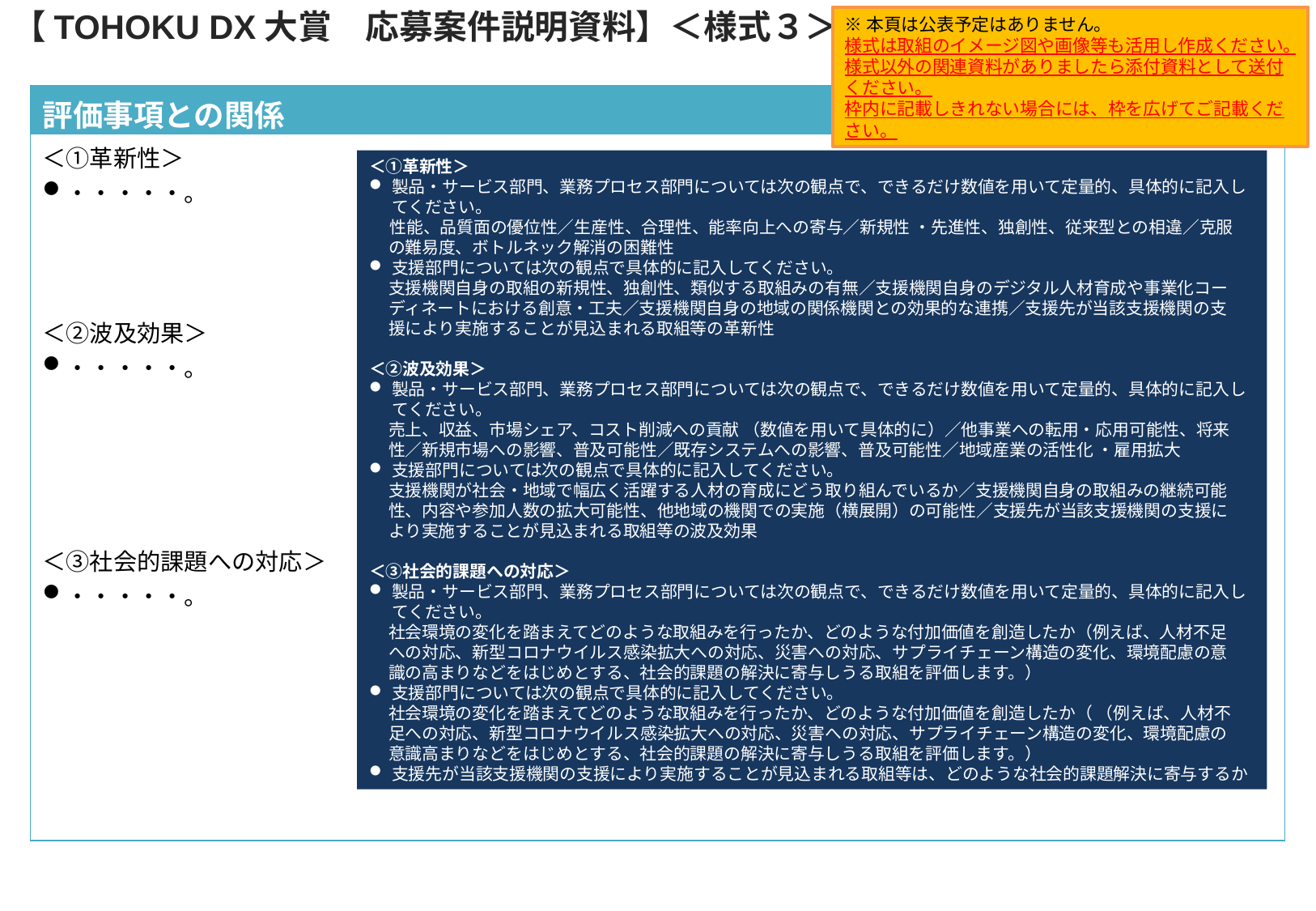

【TOHOKU DX大賞　応募案件説明資料】＜様式３＞
※本頁は公表予定はありません。
様式は取組のイメージ図や画像等も活用し作成ください。
様式以外の関連資料がありましたら添付資料として送付ください。
枠内に記載しきれない場合には、枠を広げてご記載ください。
| 評価事項との関係 |
| --- |
| ＜①革新性＞ ・・・・・。 ＜②波及効果＞ ・・・・・。 ＜③社会的課題への対応＞ ・・・・・。 |
＜①革新性＞
製品・サービス部門、業務プロセス部門については次の観点で、できるだけ数値を用いて定量的、具体的に記入してください。
　 性能、品質面の優位性／生産性、合理性、能率向上への寄与／新規性 ・先進性、独創性、従来型との相違／克服
    の難易度、ボトルネック解消の困難性
支援部門については次の観点で具体的に記入してください。
    支援機関自身の取組の新規性、独創性、類似する取組みの有無／支援機関自身のデジタル人材育成や事業化コー
    ディネートにおける創意・工夫／支援機関自身の地域の関係機関との効果的な連携／支援先が当該支援機関の支
    援により実施することが見込まれる取組等の革新性

＜②波及効果＞
製品・サービス部門、業務プロセス部門については次の観点で、できるだけ数値を用いて定量的、具体的に記入してください。
    売上、収益、市場シェア、コスト削減への貢献 （数値を用いて具体的に）／他事業への転用・応用可能性、将来
    性／新規市場への影響、普及可能性／既存システムへの影響、普及可能性／地域産業の活性化 ・雇用拡大
支援部門については次の観点で具体的に記入してください。
    支援機関が社会・地域で幅広く活躍する人材の育成にどう取り組んでいるか／支援機関自身の取組みの継続可能
    性、内容や参加人数の拡大可能性、他地域の機関での実施（横展開）の可能性／支援先が当該支援機関の支援に
    より実施することが見込まれる取組等の波及効果

＜③社会的課題への対応＞
製品・サービス部門、業務プロセス部門については次の観点で、できるだけ数値を用いて定量的、具体的に記入してください。
    社会環境の変化を踏まえてどのような取組みを行ったか、どのような付加価値を創造したか（例えば、人材不足
    への対応、新型コロナウイルス感染拡大への対応、災害への対応、サプライチェーン構造の変化、環境配慮の意
    識の高まりなどをはじめとする、社会的課題の解決に寄与しうる取組を評価します。）
支援部門については次の観点で具体的に記入してください。
    社会環境の変化を踏まえてどのような取組みを行ったか、どのような付加価値を創造したか（ （例えば、人材不
    足への対応、新型コロナウイルス感染拡大への対応、災害への対応、サプライチェーン構造の変化、環境配慮の
    意識高まりなどをはじめとする、社会的課題の解決に寄与しうる取組を評価します。）
支援先が当該支援機関の支援により実施することが見込まれる取組等は、どのような社会的課題解決に寄与するか